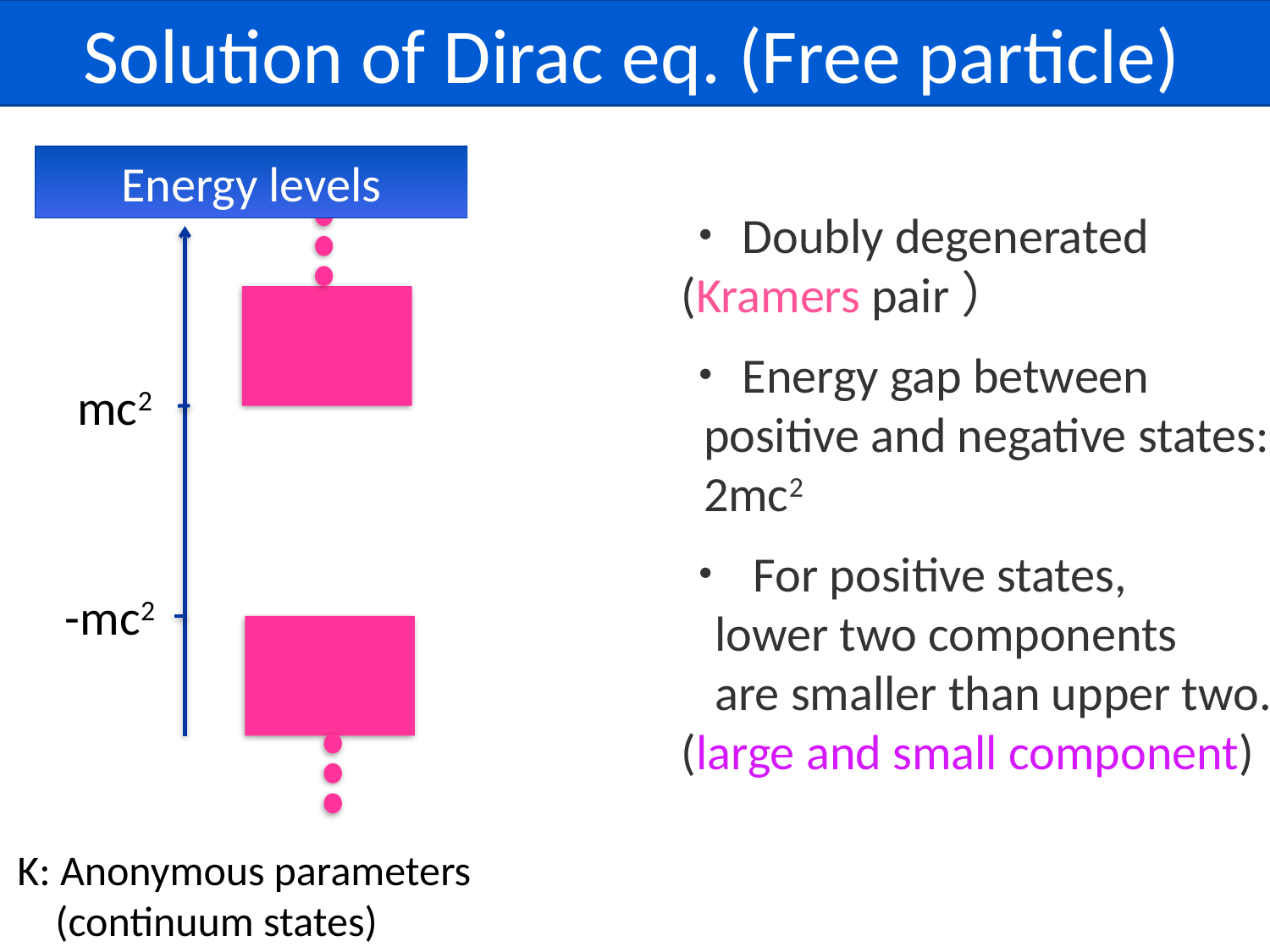

Solution of Dirac eq. (Free particle)
Energy levels
・Doubly degenerated
(Kramers pair）

・Energy gap between
  positive and negative states:
  2mc2

・ For positive states,
   lower two components
   are smaller than upper two.
(large and small component)

mc2
-mc2

K: Anonymous parameters
    (continuum states)